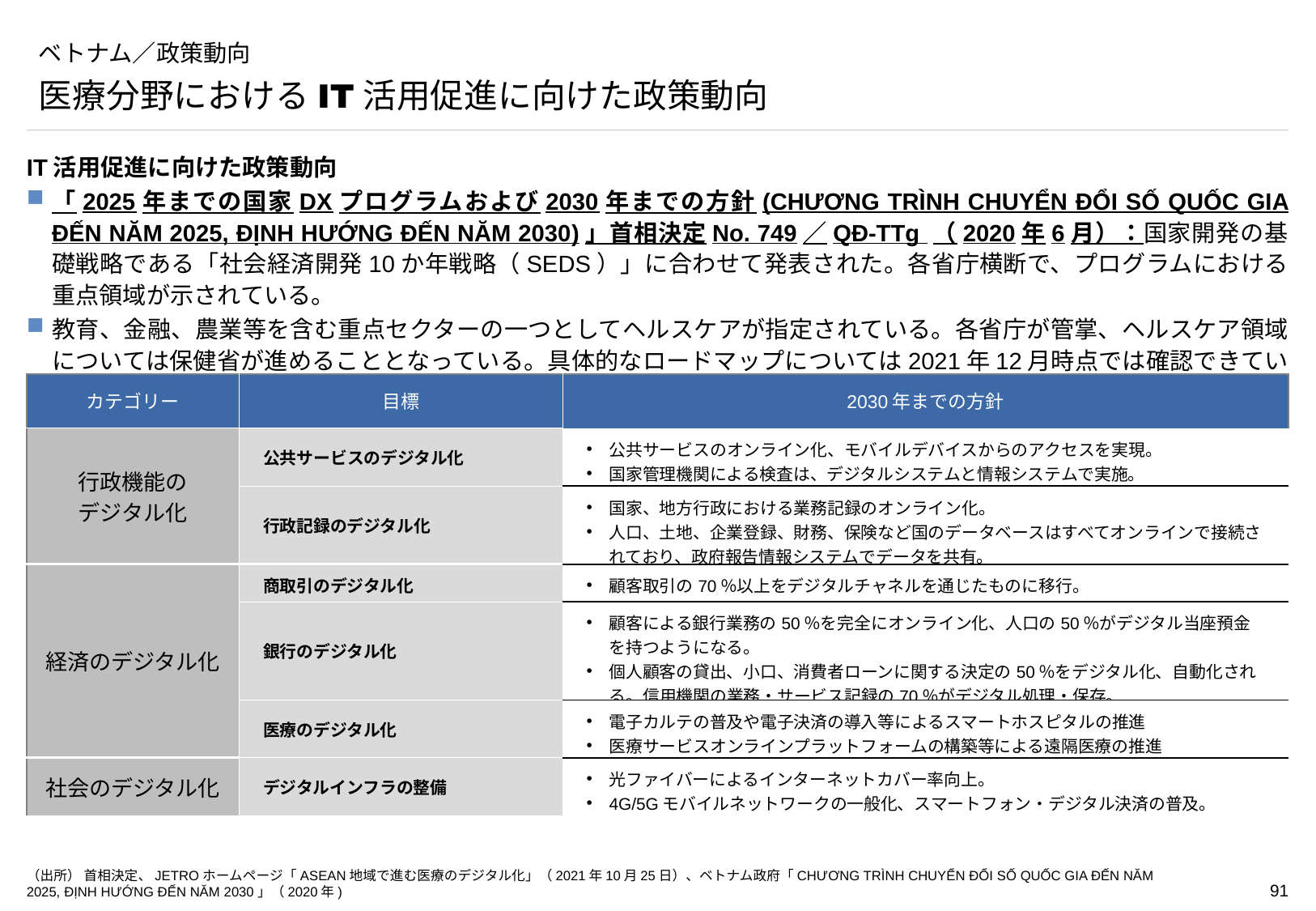

# ベトナム／政策動向
医療分野におけるIT活用促進に向けた政策動向
IT活用促進に向けた政策動向
「2025年までの国家DXプログラムおよび2030年までの方針(CHƯƠNG TRÌNH CHUYỂN ĐỔI SỐ QUỐC GIA ĐẾN NĂM 2025, ĐỊNH HƯỚNG ĐẾN NĂM 2030)」首相決定No. 749／QĐ-TTg （2020年6月）：国家開発の基礎戦略である「社会経済開発10か年戦略（SEDS）」に合わせて発表された。各省庁横断で、プログラムにおける重点領域が示されている。
教育、金融、農業等を含む重点セクターの一つとしてヘルスケアが指定されている。各省庁が管掌、ヘルスケア領域については保健省が進めることとなっている。具体的なロードマップについては2021年12月時点では確認できていない。
| カテゴリー | 目標 | 2030年までの方針 |
| --- | --- | --- |
| 行政機能の デジタル化 | 公共サービスのデジタル化 | 公共サービスのオンライン化、モバイルデバイスからのアクセスを実現。 国家管理機関による検査は、デジタルシステムと情報システムで実施。 |
|  | 行政記録のデジタル化 | 国家、地方行政における業務記録のオンライン化。 人口、土地、企業登録、財務、保険など国のデータベースはすべてオンラインで接続されており、政府報告情報システムでデータを共有。 |
| 経済のデジタル化 | 商取引のデジタル化 | 顧客取引の70％以上をデジタルチャネルを通じたものに移行。 |
|  | 銀行のデジタル化 | 顧客による銀行業務の50％を完全にオンライン化、人口の50％がデジタル当座預金を持つようになる。 個人顧客の貸出、小口、消費者ローンに関する決定の50％をデジタル化、自動化される。信用機関の業務・サービス記録の70％がデジタル処理・保存。 |
|  | 医療のデジタル化 | 電子カルテの普及や電子決済の導入等によるスマートホスピタルの推進 医療サービスオンラインプラットフォームの構築等による遠隔医療の推進 |
| 社会のデジタル化 | デジタルインフラの整備 | 光ファイバーによるインターネットカバー率向上。 4G/5Gモバイルネットワークの一般化、スマートフォン・デジタル決済の普及。 |
（出所） 首相決定、JETROホームページ「ASEAN地域で進む医療のデジタル化」（2021年10月25日）、ベトナム政府「CHƯƠNG TRÌNH CHUYỂN ĐỔI SỐ QUỐC GIA ĐẾN NĂM 2025, ĐỊNH HƯỚNG ĐẾN NĂM 2030」（2020年)